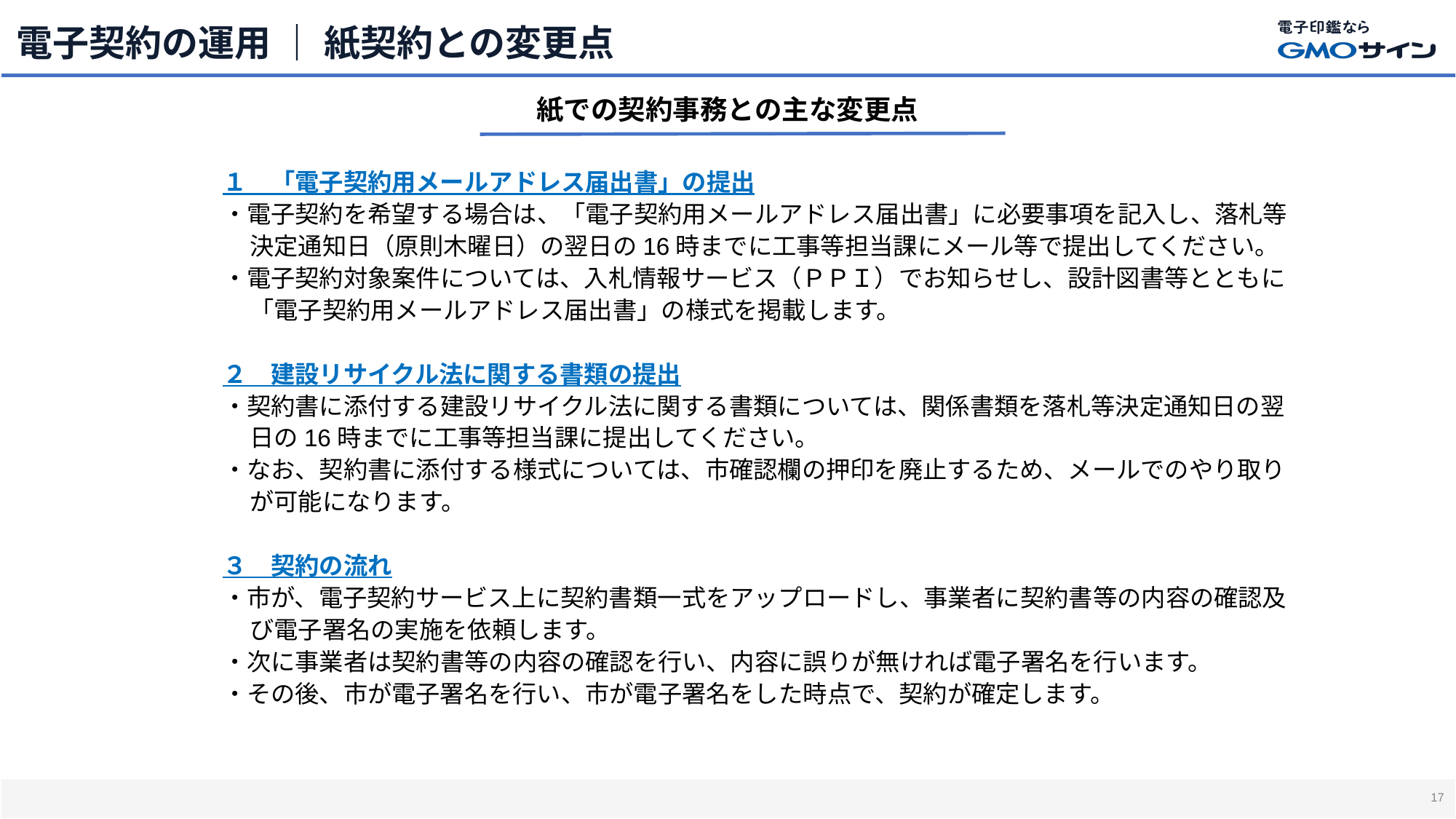

# 電子契約の運用 ｜ 紙契約との変更点
紙での契約事務との主な変更点

１　「電子契約用メールアドレス届出書」の提出
・電子契約を希望する場合は、「電子契約用メールアドレス届出書」に必要事項を記入し、落札等決定通知日（原則木曜日）の翌日の16時までに工事等担当課にメール等で提出してください。
・電子契約対象案件については、入札情報サービス（ＰＰＩ）でお知らせし、設計図書等とともに「電子契約用メールアドレス届出書」の様式を掲載します。

２　建設リサイクル法に関する書類の提出
・契約書に添付する建設リサイクル法に関する書類については、関係書類を落札等決定通知日の翌日の16時までに工事等担当課に提出してください。
・なお、契約書に添付する様式については、市確認欄の押印を廃止するため、メールでのやり取りが可能になります。

３　契約の流れ
・市が、電子契約サービス上に契約書類一式をアップロードし、事業者に契約書等の内容の確認及び電子署名の実施を依頼します。
・次に事業者は契約書等の内容の確認を行い、内容に誤りが無ければ電子署名を行います。
・その後、市が電子署名を行い、市が電子署名をした時点で、契約が確定します。

17